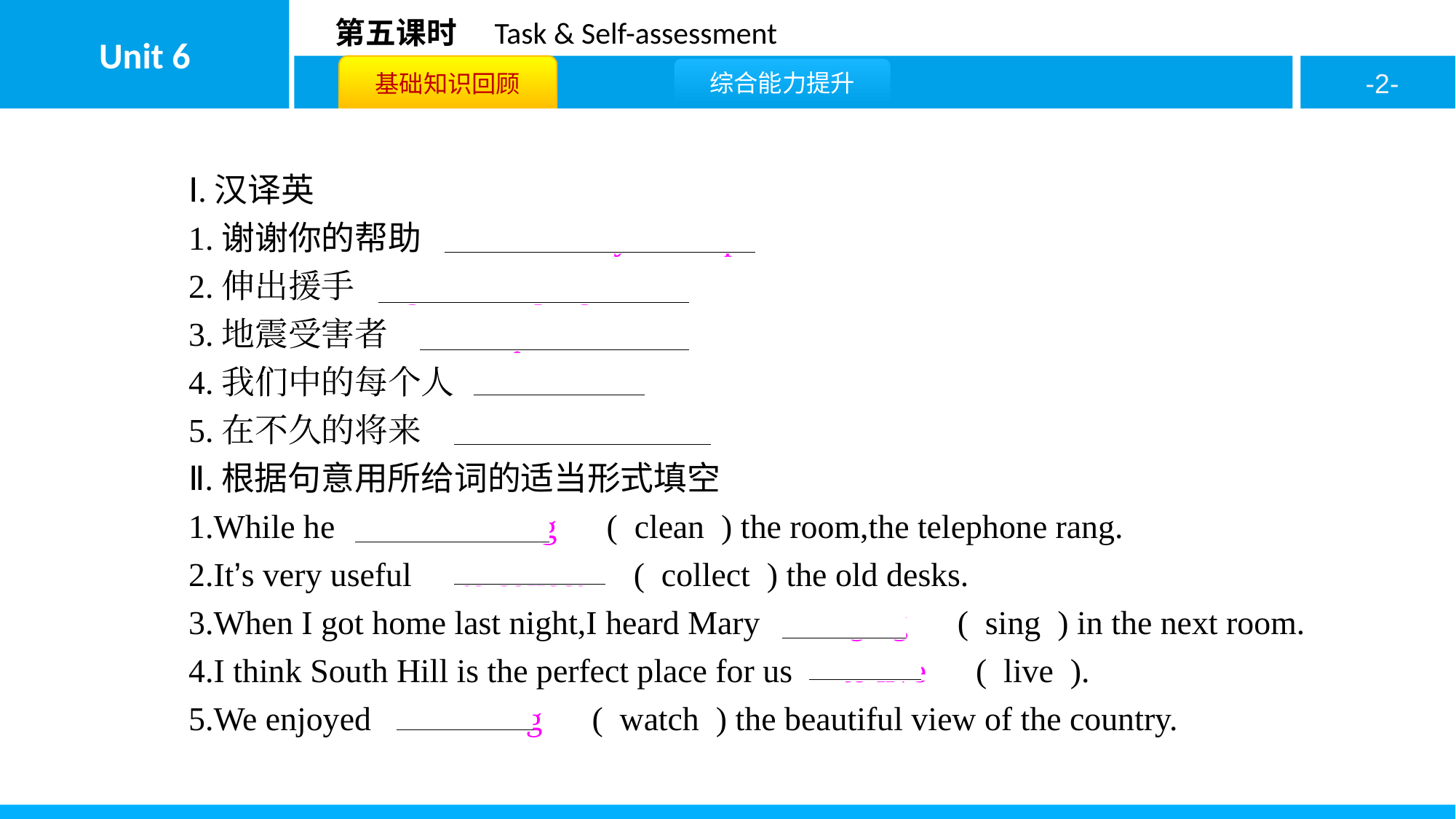

Ⅰ.汉译英
1.谢谢你的帮助 　thanks for your help
2.伸出援手 　give a helping hand
3.地震受害者 　earthquake victim
4.我们中的每个人 　each of us
5.在不久的将来 　in the near future
Ⅱ.根据句意用所给词的适当形式填空
1.While he　was cleaning　(  clean  ) the room,the telephone rang.
2.It’s very useful　to collect　(  collect  ) the old desks.
3.When I got home last night,I heard Mary　singing　(  sing  ) in the next room.
4.I think South Hill is the perfect place for us　to live　(  live  ).
5.We enjoyed　watching　(  watch  ) the beautiful view of the country.